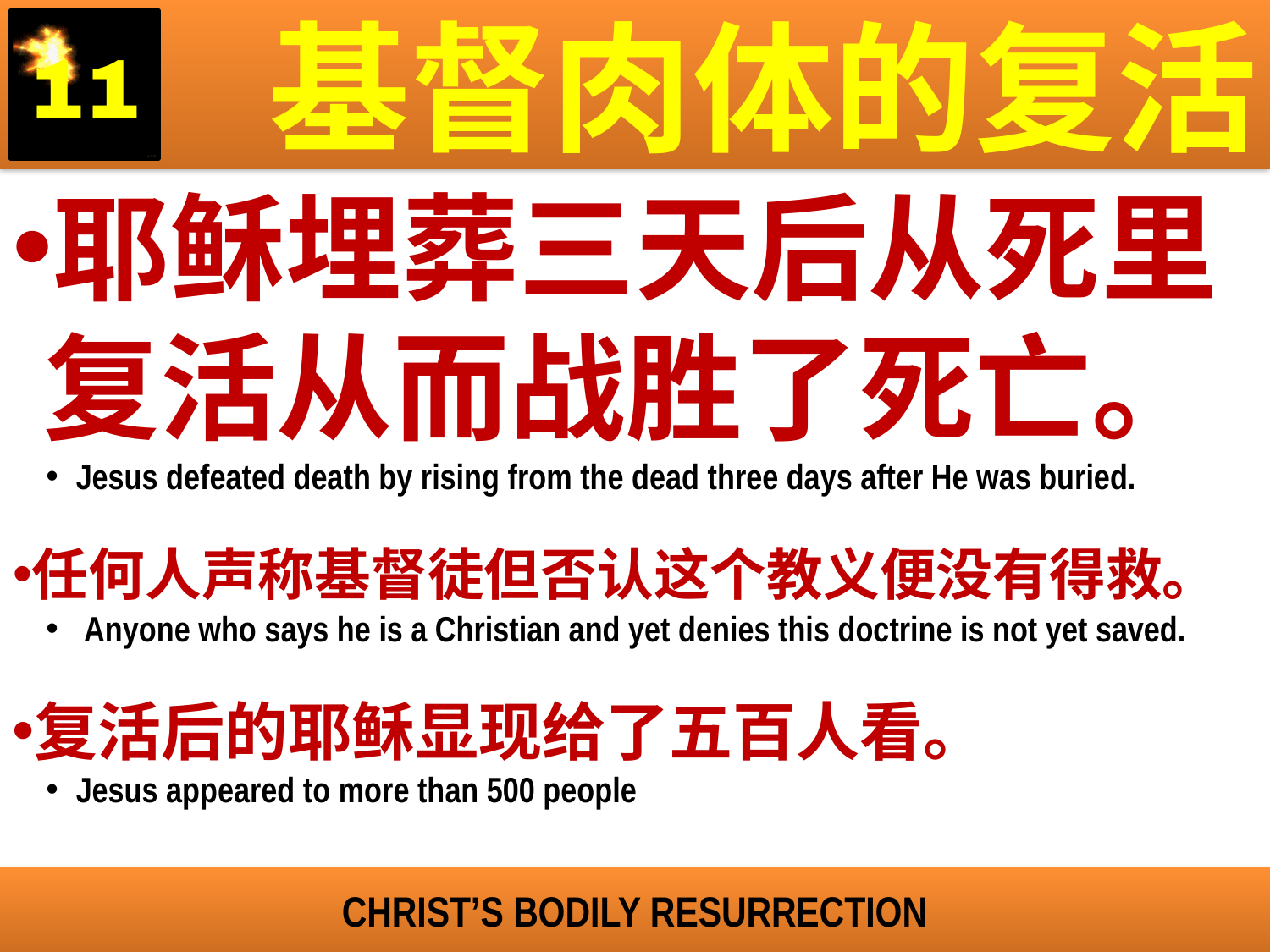

基督肉体的复活
11
耶稣埋葬三天后从死里复活从而战胜了死亡。
Jesus defeated death by rising from the dead three days after He was buried.

任何人声称基督徒但否认这个教义便没有得救。
 Anyone who says he is a Christian and yet denies this doctrine is not yet saved.

复活后的耶稣显现给了五百人看。
Jesus appeared to more than 500 people
CHRIST’S BODILY RESURRECTION